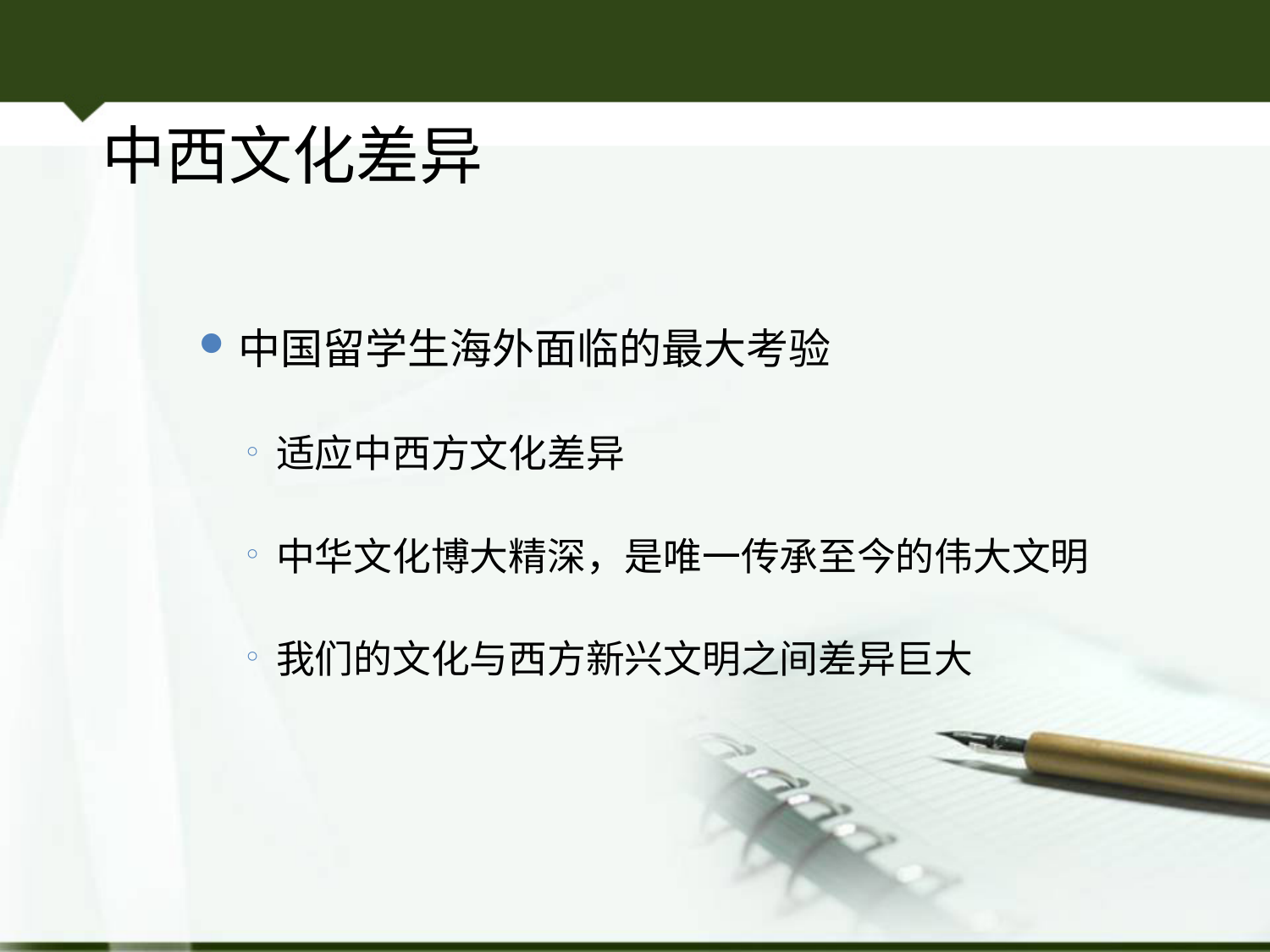

中西文化差异
中国留学生海外面临的最大考验
适应中西方文化差异
中华文化博大精深，是唯一传承至今的伟大文明
我们的文化与西方新兴文明之间差异巨大